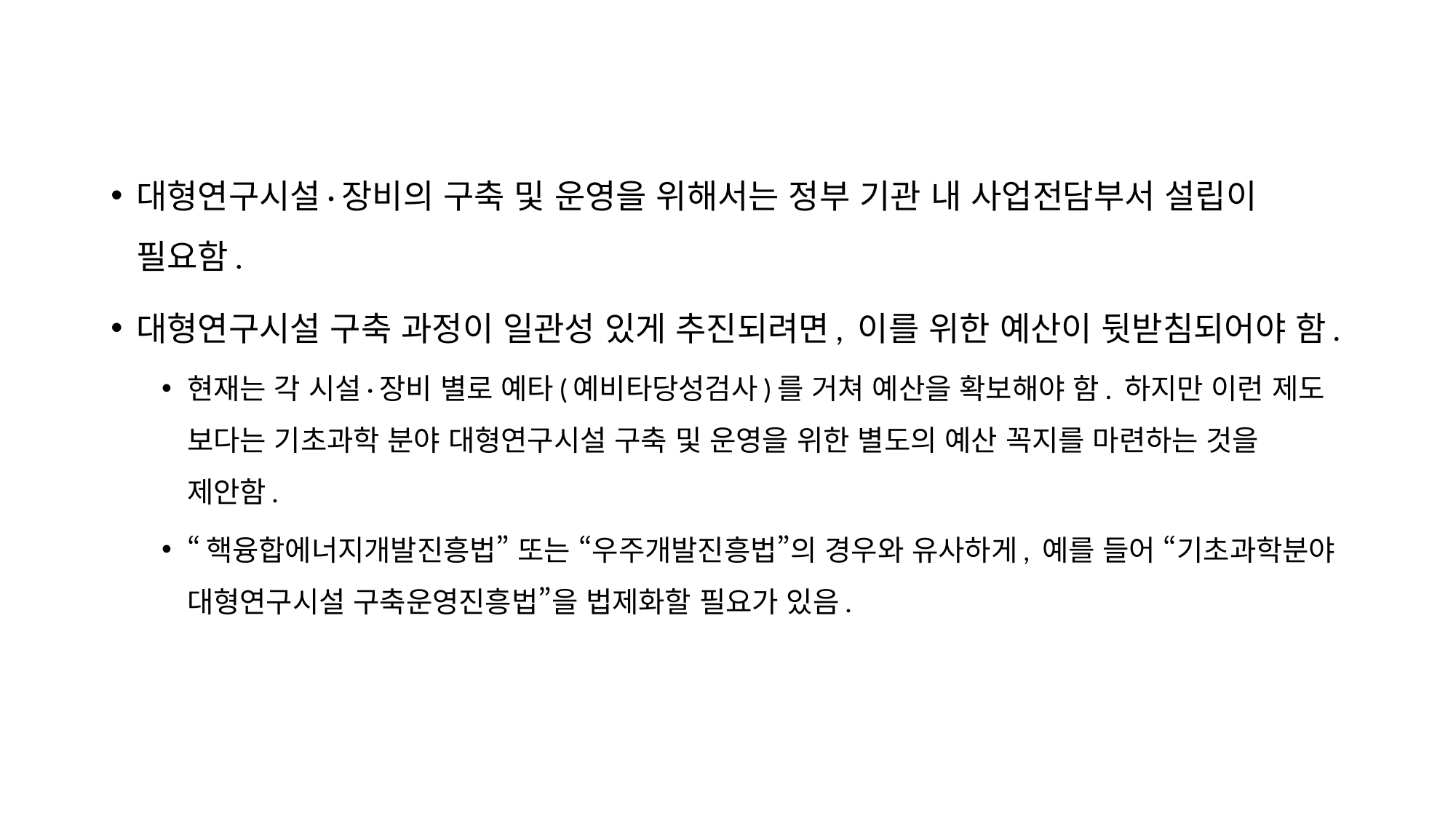

대형연구시설·장비의 구축 및 운영을 위해서는 정부 기관 내 사업전담부서 설립이 필요함.
대형연구시설 구축 과정이 일관성 있게 추진되려면, 이를 위한 예산이 뒷받침되어야 함.
현재는 각 시설·장비 별로 예타(예비타당성검사)를 거쳐 예산을 확보해야 함. 하지만 이런 제도 보다는 기초과학 분야 대형연구시설 구축 및 운영을 위한 별도의 예산 꼭지를 마련하는 것을 제안함.
“핵융합에너지개발진흥법” 또는 “우주개발진흥법”의 경우와 유사하게, 예를 들어 “기초과학분야 대형연구시설 구축운영진흥법”을 법제화할 필요가 있음.